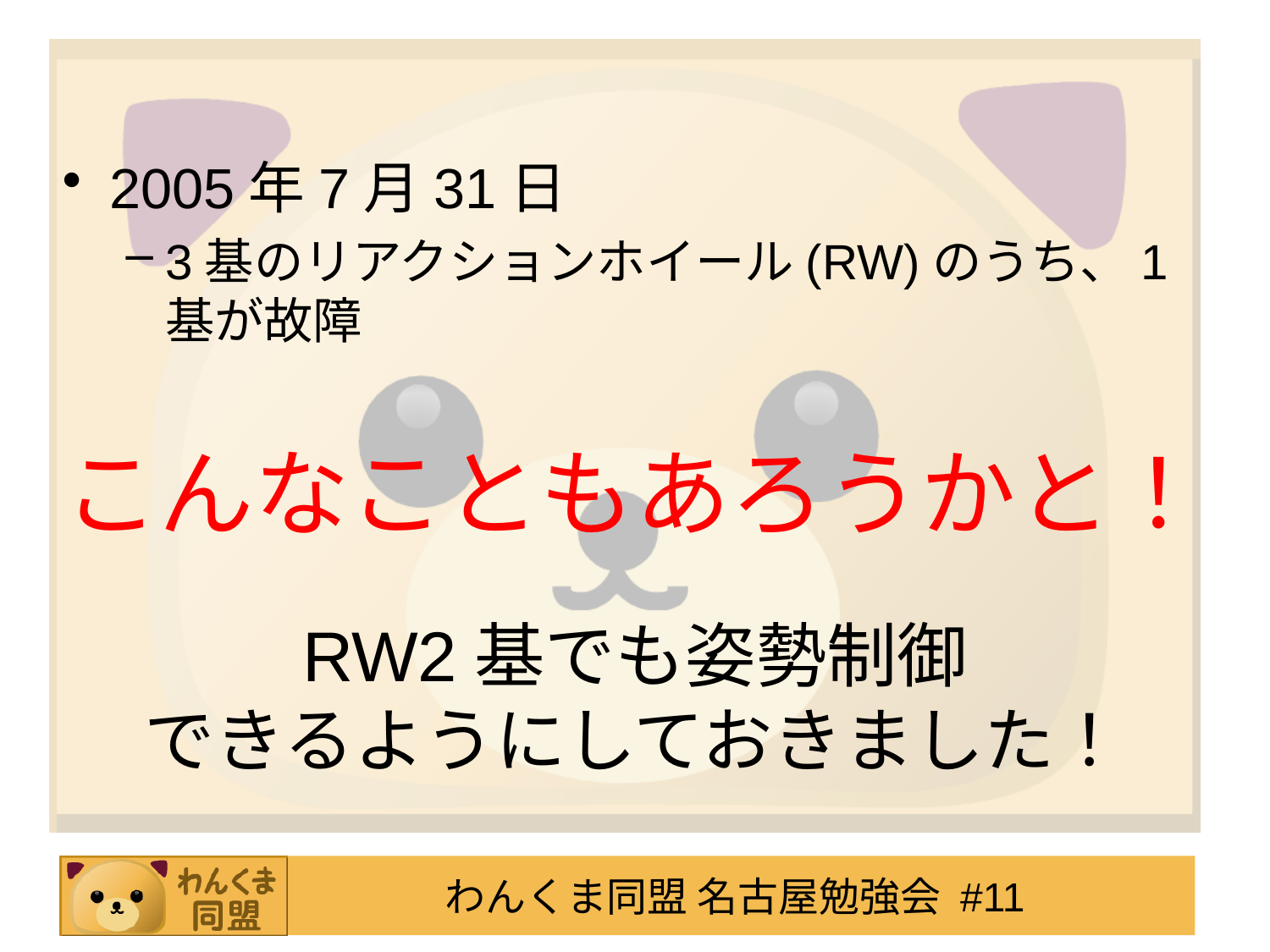

#
2005年7月31日
3基のリアクションホイール(RW)のうち、1基が故障
こんなこともあろうかと！
RW2基でも姿勢制御
できるようにしておきました！